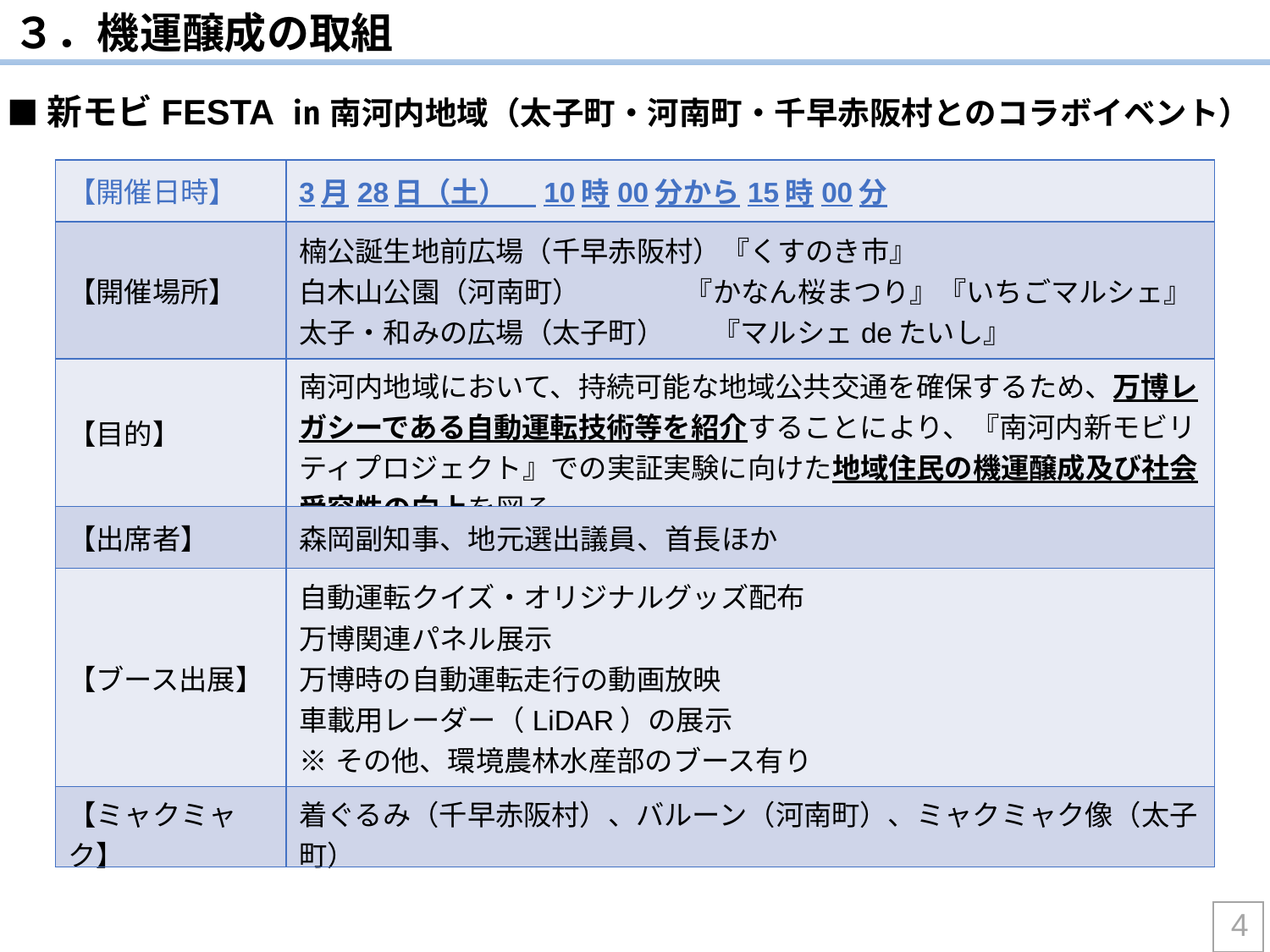

３．機運醸成の取組

■新モビFESTA ㏌ 南河内地域（太子町・河南町・千早赤阪村とのコラボイベント）
| 【開催日時】 | 3月28日（土）　10時00分から15時00分 |
| --- | --- |
| 【開催場所】 | 楠公誕生地前広場（千早赤阪村）『くすのき市』 白木山公園（河南町）　 『かなん桜まつり』『いちごマルシェ』 太子・和みの広場（太子町）　 『マルシェdeたいし』 |
| 【目的】 | 南河内地域において、持続可能な地域公共交通を確保するため、万博レガシーである自動運転技術等を紹介することにより、『南河内新モビリティプロジェクト』での実証実験に向けた地域住民の機運醸成及び社会受容性の向上を図る |
| 【出席者】 | 森岡副知事、地元選出議員、首長ほか |
| 【ブース出展】 | 自動運転クイズ・オリジナルグッズ配布 万博関連パネル展示 万博時の自動運転走行の動画放映 車載用レーダー（LiDAR）の展示 ※その他、環境農林水産部のブース有り |
| 【ミャクミャク】 | 着ぐるみ（千早赤阪村）、バルーン（河南町）、ミャクミャク像（太子町） |
4